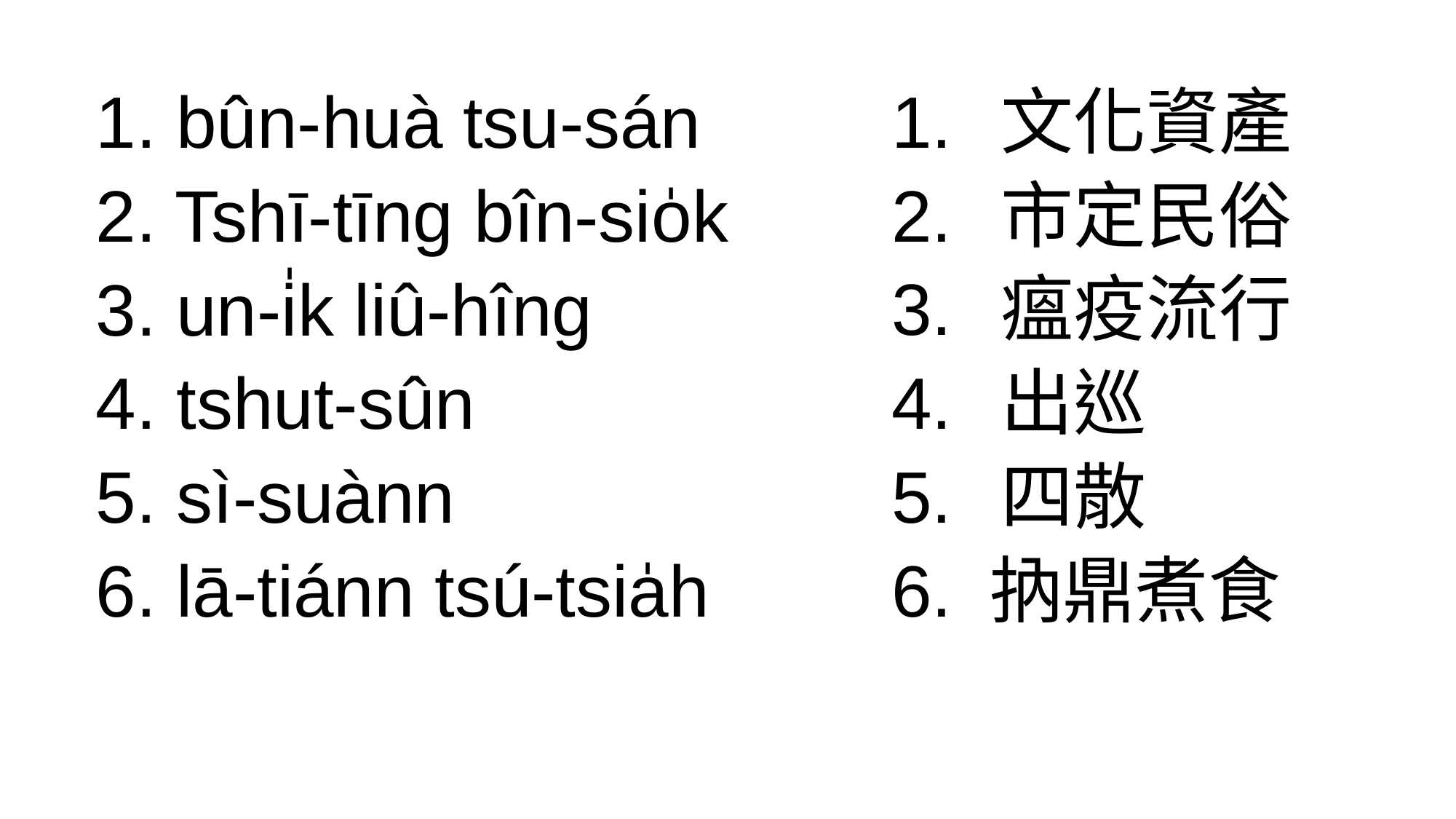

文化資產
市定民俗
瘟疫流行
出巡
四散
6. 抐鼎煮食

1. bûn-huà tsu-sán
2. Tshī-tīng bîn-sio̍k
3. un-i̍k liû-hîng
4. tshut-sûn
5. sì-suànn
6. lā-tiánn tsú-tsia̍h